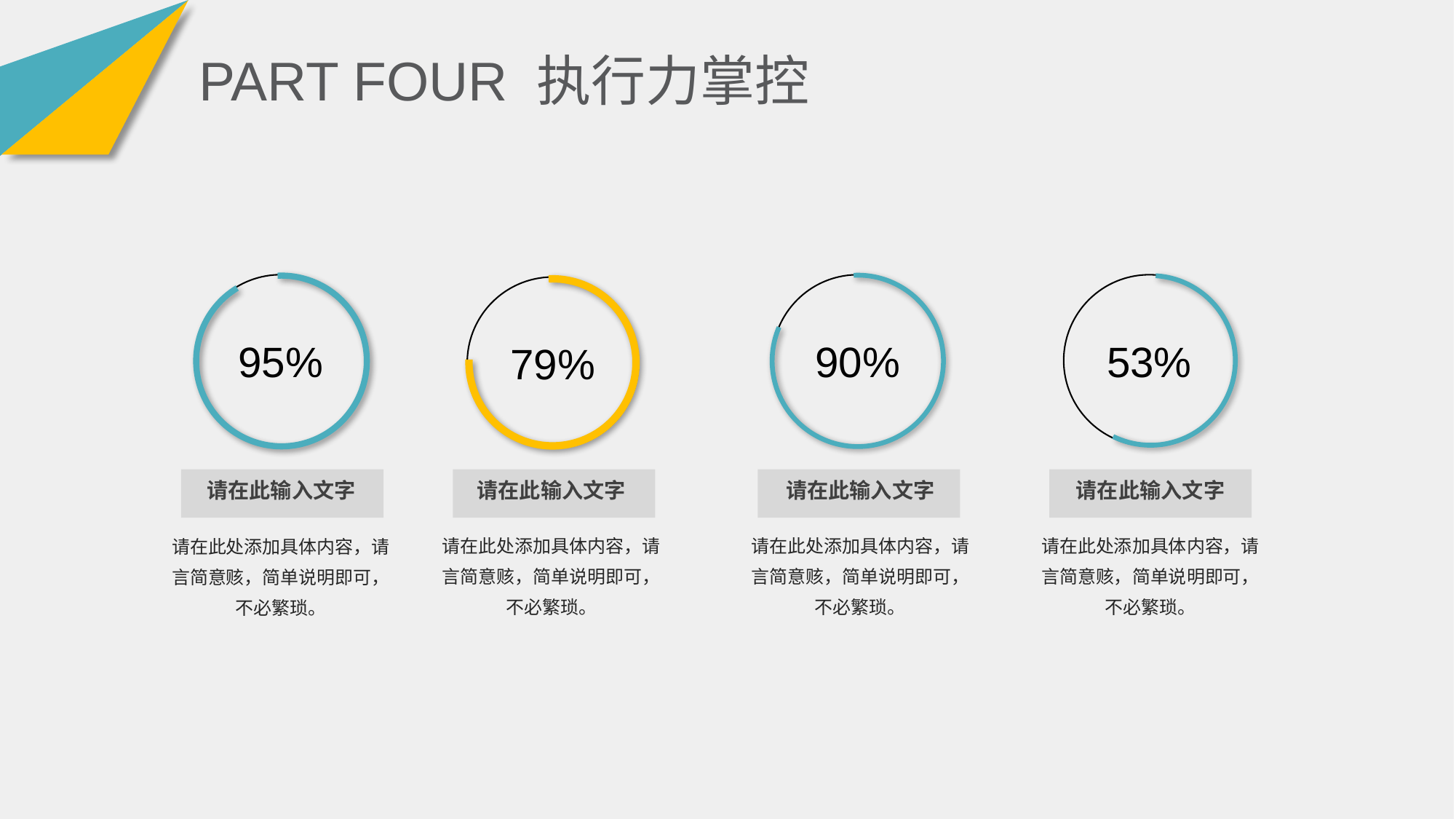

PART FOUR 执行力掌控

95%

请在此输入文字
请在此处添加具体内容，请言简意赅，简单说明即可，不必繁琐。

90%

请在此输入文字
请在此处添加具体内容，请言简意赅，简单说明即可，不必繁琐。

53%

请在此输入文字
请在此处添加具体内容，请言简意赅，简单说明即可，不必繁琐。

79%

请在此输入文字
请在此处添加具体内容，请言简意赅，简单说明即可，不必繁琐。